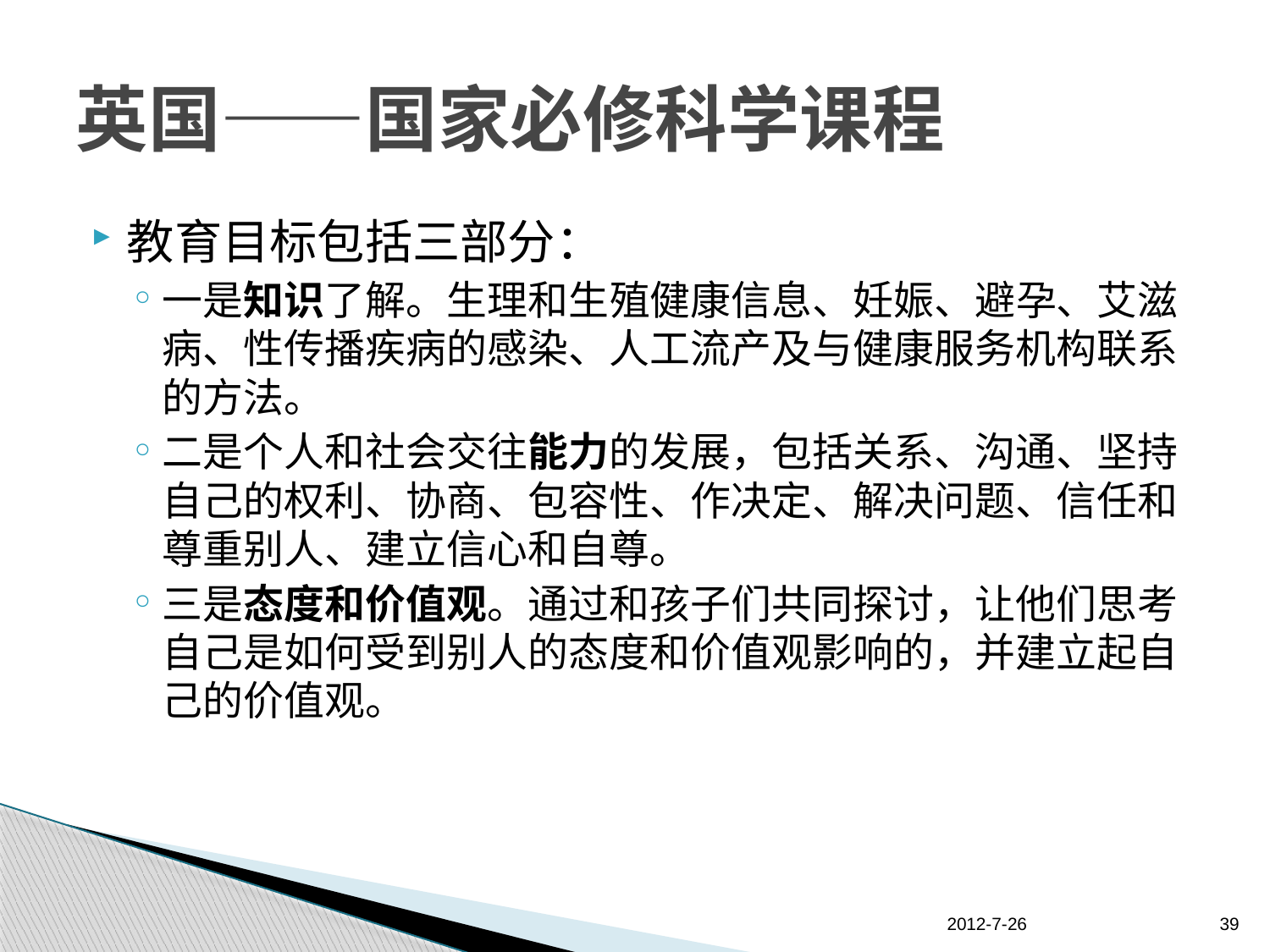

# 英国——国家必修科学课程
教育目标包括三部分：
一是知识了解。生理和生殖健康信息、妊娠、避孕、艾滋病、性传播疾病的感染、人工流产及与健康服务机构联系的方法。
二是个人和社会交往能力的发展，包括关系、沟通、坚持自己的权利、协商、包容性、作决定、解决问题、信任和尊重别人、建立信心和自尊。
三是态度和价值观。通过和孩子们共同探讨，让他们思考自己是如何受到别人的态度和价值观影响的，并建立起自己的价值观。

2012-7-26
39